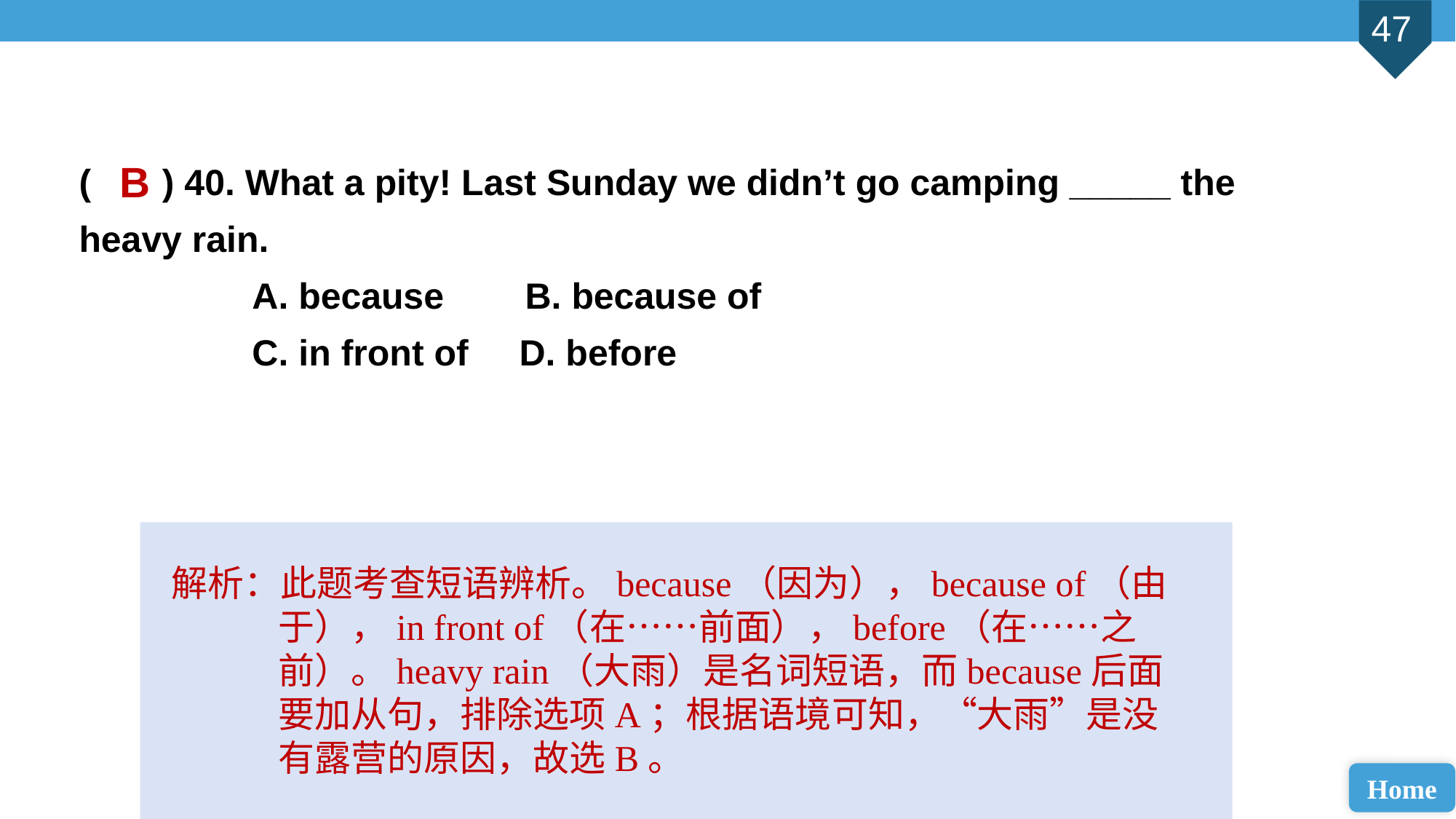

(       ) 40. What a pity! Last Sunday we didn’t go camping _____ the  	       heavy rain.
                 A. because        B. because of
                 C. in front of     D. before
B

解析：此题考查短语辨析。because（因为），because of（由于），in front of（在……前面），before（在……之前）。heavy rain（大雨）是名词短语，而because后面要加从句，排除选项A；根据语境可知，“大雨”是没有露营的原因，故选B。